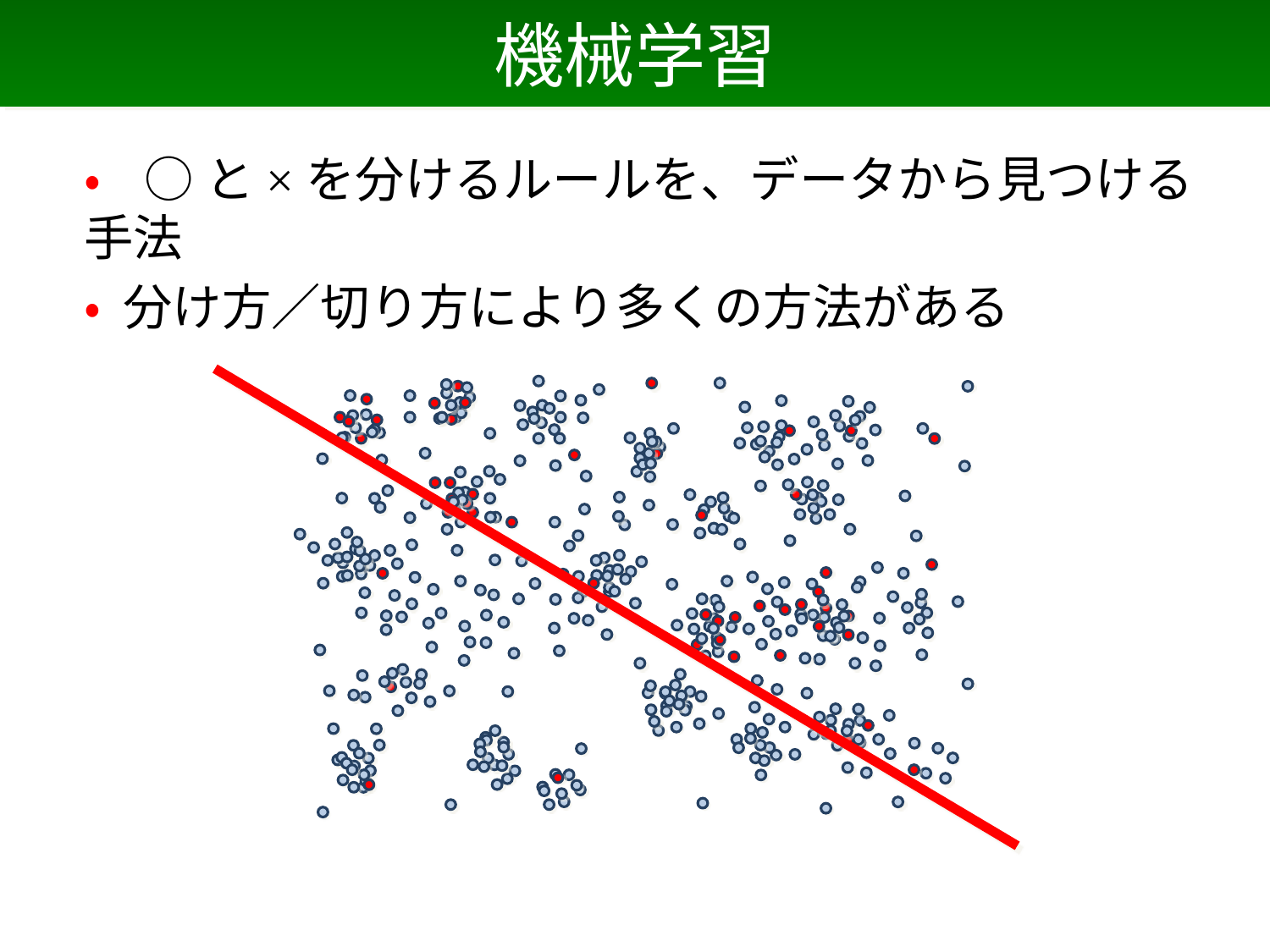

# 機械学習
• ○と×を分けるルールを、データから見つける手法
• 分け方／切り方により多くの方法がある